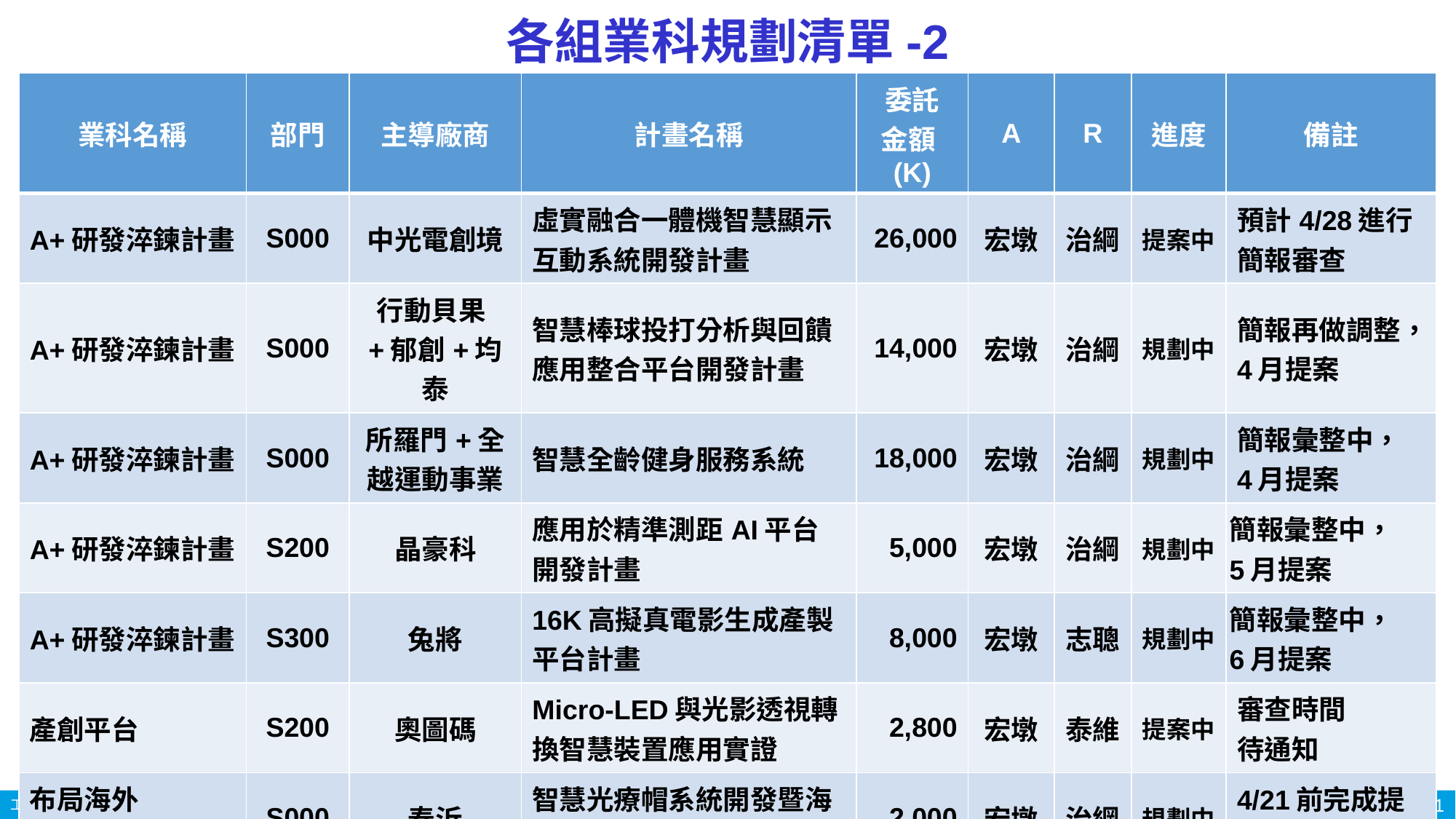

各組業科規劃清單-2
| 業科名稱 | 部門 | 主導廠商 | 計畫名稱 | 委託 金額(K) | A | R | 進度 | 備註 |
| --- | --- | --- | --- | --- | --- | --- | --- | --- |
| A+研發淬鍊計畫 | S000 | 中光電創境 | 虛實融合一體機智慧顯示互動系統開發計畫 | 26,000 | 宏墩 | 治綱 | 提案中 | 預計4/28進行簡報審查 |
| A+研發淬鍊計畫 | S000 | 行動貝果+郁創+均泰 | 智慧棒球投打分析與回饋應用整合平台開發計畫 | 14,000 | 宏墩 | 治綱 | 規劃中 | 簡報再做調整，4月提案 |
| A+研發淬鍊計畫 | S000 | 所羅門+全越運動事業 | 智慧全齡健身服務系統 | 18,000 | 宏墩 | 治綱 | 規劃中 | 簡報彙整中， 4月提案 |
| A+研發淬鍊計畫 | S200 | 晶豪科 | 應用於精準測距AI平台開發計畫 | 5,000 | 宏墩 | 治綱 | 規劃中 | 簡報彙整中， 5月提案 |
| A+研發淬鍊計畫 | S300 | 兔將 | 16K高擬真電影生成產製平台計畫 | 8,000 | 宏墩 | 志聰 | 規劃中 | 簡報彙整中， 6月提案 |
| 產創平台 | S200 | 奧圖碼 | Micro-LED與光影透視轉換智慧裝置應用實證 | 2,800 | 宏墩 | 泰維 | 提案中 | 審查時間 待通知 |
| 布局海外 市場計畫 | S000 | 泰沂 | 智慧光療帽系統開發暨海外市場布局計畫 | 2,000 | 宏墩 | 治綱 | 規劃中 | 4/21前完成提案申請 |
| 布局海外 市場計畫 | S300 | 荷魯視 | 擷取式擴增生成視覺問答(VLM+RAG)技術 | 952 | 宏墩 | 志聰 | 規劃中 | 4/21前完成提案申請 |
| 總計 |  |  |  | 76,752 |  |  |  |  |